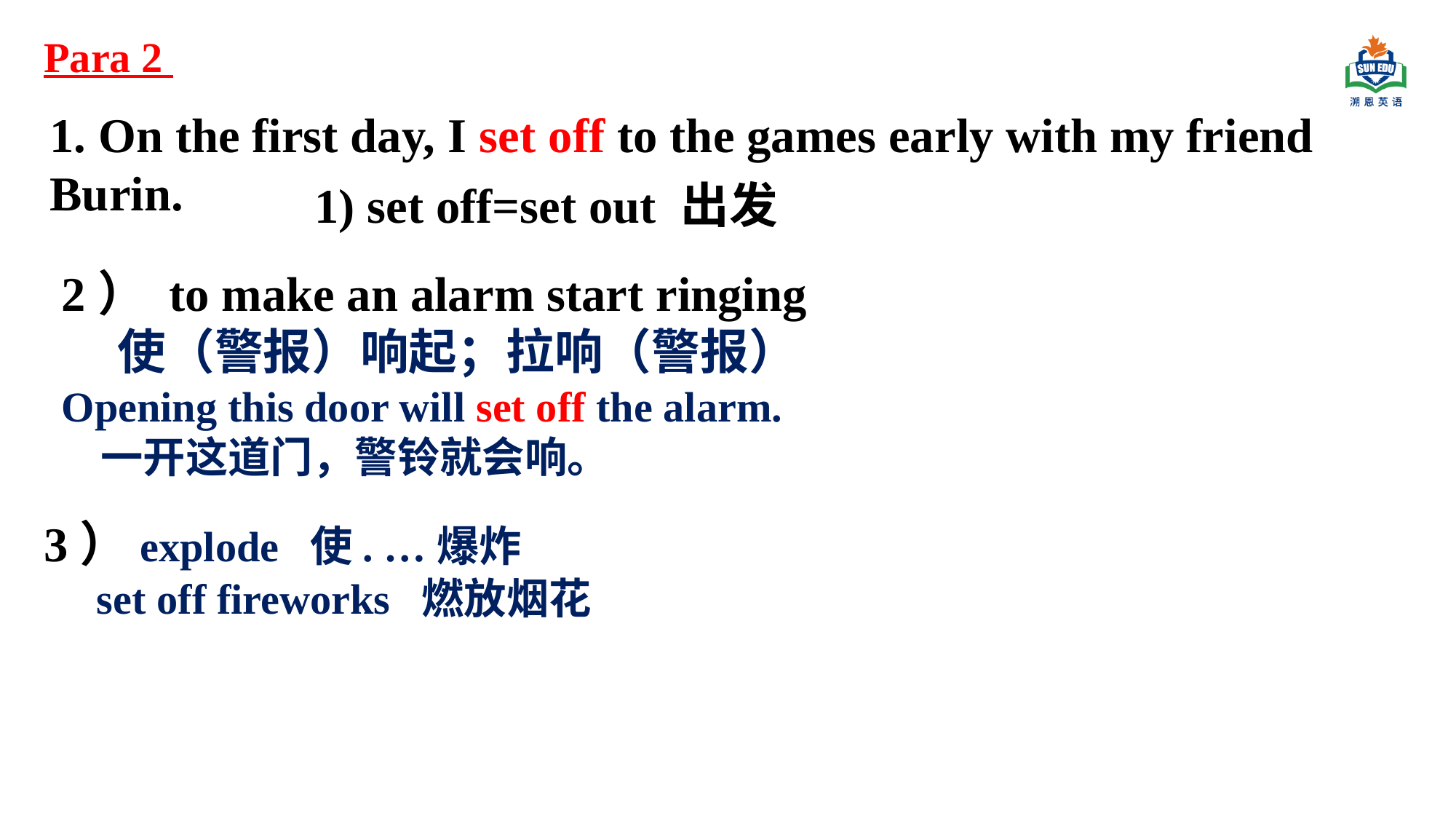

Para 2
1. On the first day, I set off to the games early with my friend Burin.
1) set off=set out 出发
2） to make an alarm start ringing
    使（警报）响起；拉响（警报）
Opening this door will set off the alarm.
   一开这道门，警铃就会响。
3）explode  使. …爆炸
     set off fireworks  燃放烟花